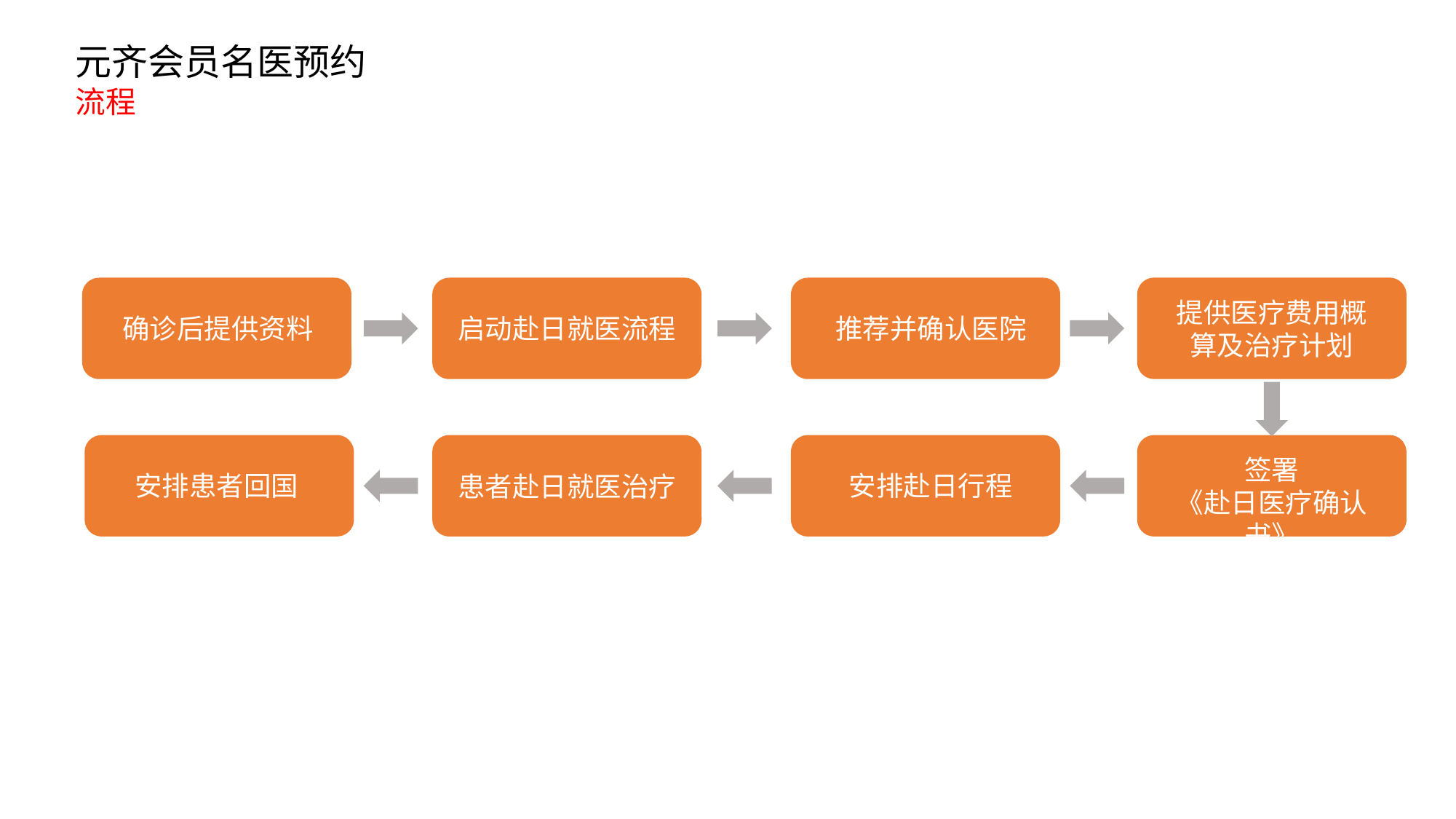

元齐会员名医预约
流程

提供医疗费用概算及治疗计划
确诊后提供资料
启动赴日就医流程
推荐并确认医院

签署
《赴日医疗确认书》
安排患者回国
安排赴日行程
患者赴日就医治疗